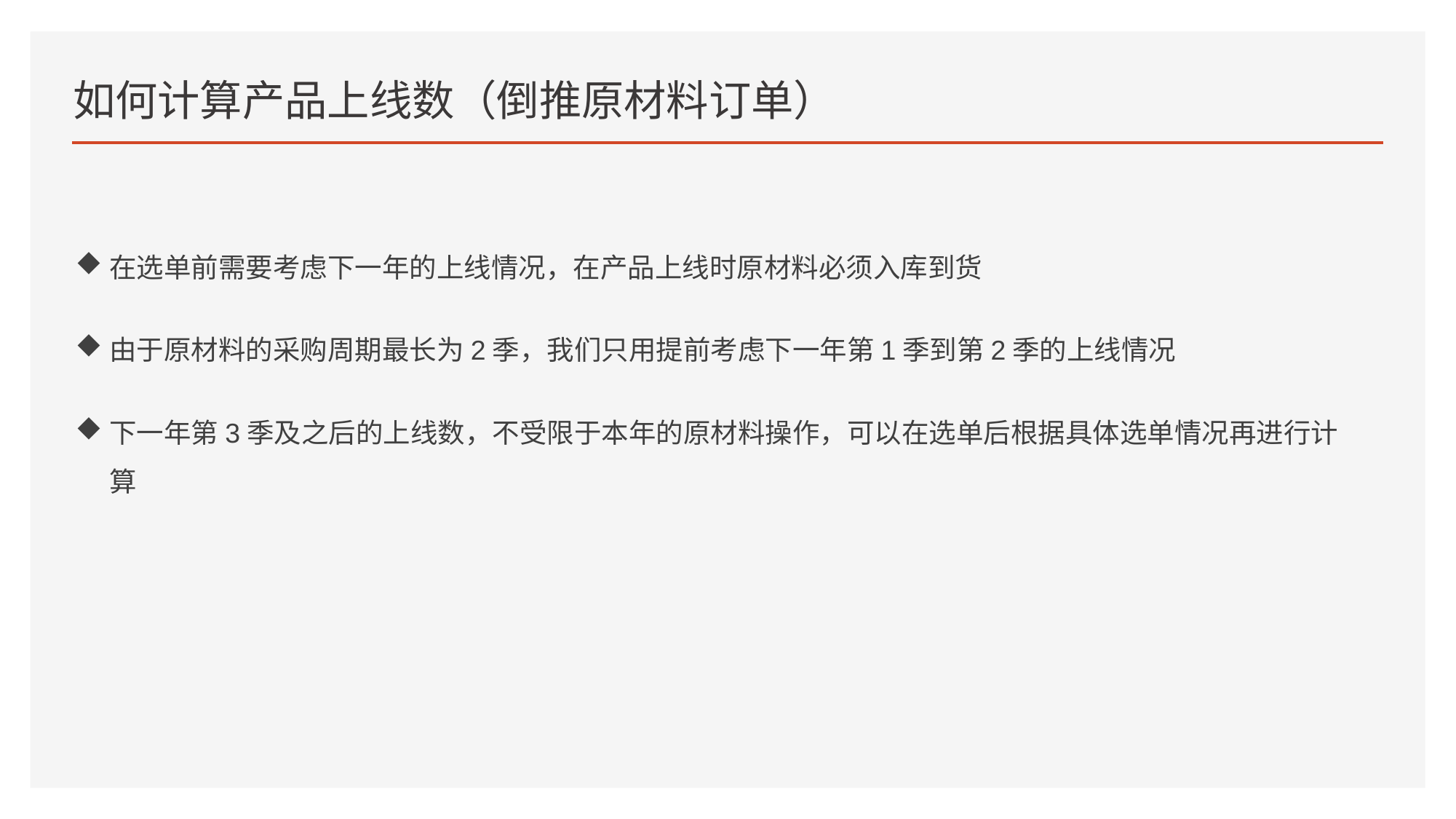

# 如何计算产品上线数（倒推原材料订单）
在选单前需要考虑下一年的上线情况，在产品上线时原材料必须入库到货
由于原材料的采购周期最长为2季，我们只用提前考虑下一年第1季到第2季的上线情况
下一年第3季及之后的上线数，不受限于本年的原材料操作，可以在选单后根据具体选单情况再进行计算